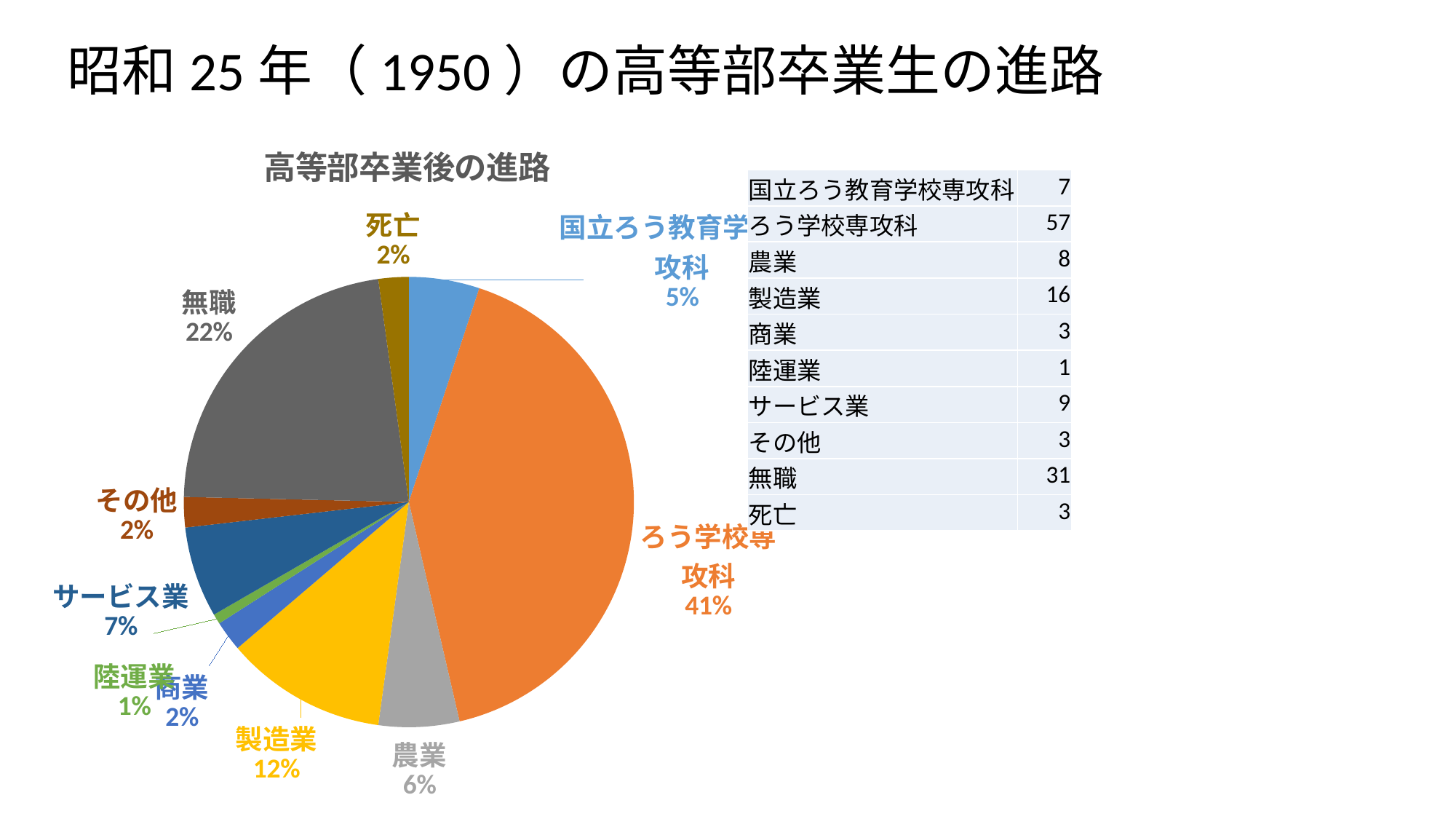

# 昭和25年（1950）の高等部卒業生の進路

### Chart: 高等部卒業後の進路

| Category | 高等部卒業後の進路 |
|---|---|
| 国立ろう教育学校専攻科 | 7.0 |
| ろう学校専攻科 | 57.0 |
| 農業 | 8.0 |
| 製造業 | 16.0 |
| 商業 | 3.0 |
| 陸運業 | 1.0 |
| サービス業 | 9.0 |
| その他 | 3.0 |
| 無職 | 31.0 |
| 死亡 | 3.0 |
| 国立ろう教育学校専攻科 | 7 |
| --- | --- |
| ろう学校専攻科 | 57 |
| 農業 | 8 |
| 製造業 | 16 |
| 商業 | 3 |
| 陸運業 | 1 |
| サービス業 | 9 |
| その他 | 3 |
| 無職 | 31 |
| 死亡 | 3 |